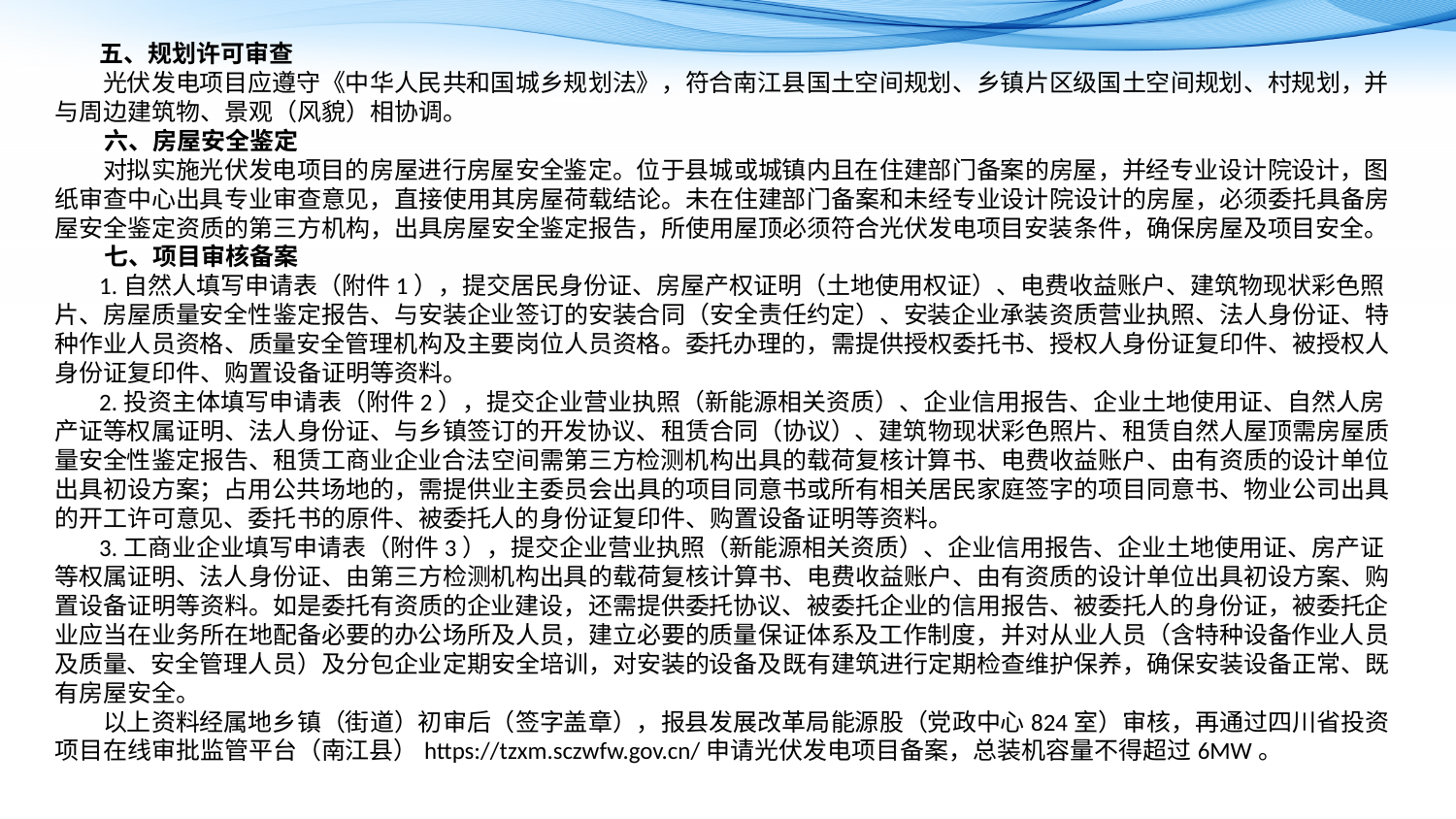

五、规划许可审查
        光伏发电项目应遵守《中华人民共和国城乡规划法》，符合南江县国土空间规划、乡镇片区级国土空间规划、村规划，并与周边建筑物、景观（风貌）相协调。
        六、房屋安全鉴定
        对拟实施光伏发电项目的房屋进行房屋安全鉴定。位于县城或城镇内且在住建部门备案的房屋，并经专业设计院设计，图纸审查中心出具专业审查意见，直接使用其房屋荷载结论。未在住建部门备案和未经专业设计院设计的房屋，必须委托具备房屋安全鉴定资质的第三方机构，出具房屋安全鉴定报告，所使用屋顶必须符合光伏发电项目安装条件，确保房屋及项目安全。
        七、项目审核备案
        1.自然人填写申请表（附件1），提交居民身份证、房屋产权证明（土地使用权证）、电费收益账户、建筑物现状彩色照片、房屋质量安全性鉴定报告、与安装企业签订的安装合同（安全责任约定）、安装企业承装资质营业执照、法人身份证、特种作业人员资格、质量安全管理机构及主要岗位人员资格。委托办理的，需提供授权委托书、授权人身份证复印件、被授权人身份证复印件、购置设备证明等资料。
        2.投资主体填写申请表（附件2），提交企业营业执照（新能源相关资质）、企业信用报告、企业土地使用证、自然人房产证等权属证明、法人身份证、与乡镇签订的开发协议、租赁合同（协议）、建筑物现状彩色照片、租赁自然人屋顶需房屋质量安全性鉴定报告、租赁工商业企业合法空间需第三方检测机构出具的载荷复核计算书、电费收益账户、由有资质的设计单位出具初设方案；占用公共场地的，需提供业主委员会出具的项目同意书或所有相关居民家庭签字的项目同意书、物业公司出具的开工许可意见、委托书的原件、被委托人的身份证复印件、购置设备证明等资料。
        3.工商业企业填写申请表（附件3），提交企业营业执照（新能源相关资质）、企业信用报告、企业土地使用证、房产证等权属证明、法人身份证、由第三方检测机构出具的载荷复核计算书、电费收益账户、由有资质的设计单位出具初设方案、购置设备证明等资料。如是委托有资质的企业建设，还需提供委托协议、被委托企业的信用报告、被委托人的身份证，被委托企业应当在业务所在地配备必要的办公场所及人员，建立必要的质量保证体系及工作制度，并对从业人员（含特种设备作业人员及质量、安全管理人员）及分包企业定期安全培训，对安装的设备及既有建筑进行定期检查维护保养，确保安装设备正常、既有房屋安全。
        以上资料经属地乡镇（街道）初审后（签字盖章），报县发展改革局能源股（党政中心824室）审核，再通过四川省投资项目在线审批监管平台（南江县）https://tzxm.sczwfw.gov.cn/申请光伏发电项目备案，总装机容量不得超过6MW。